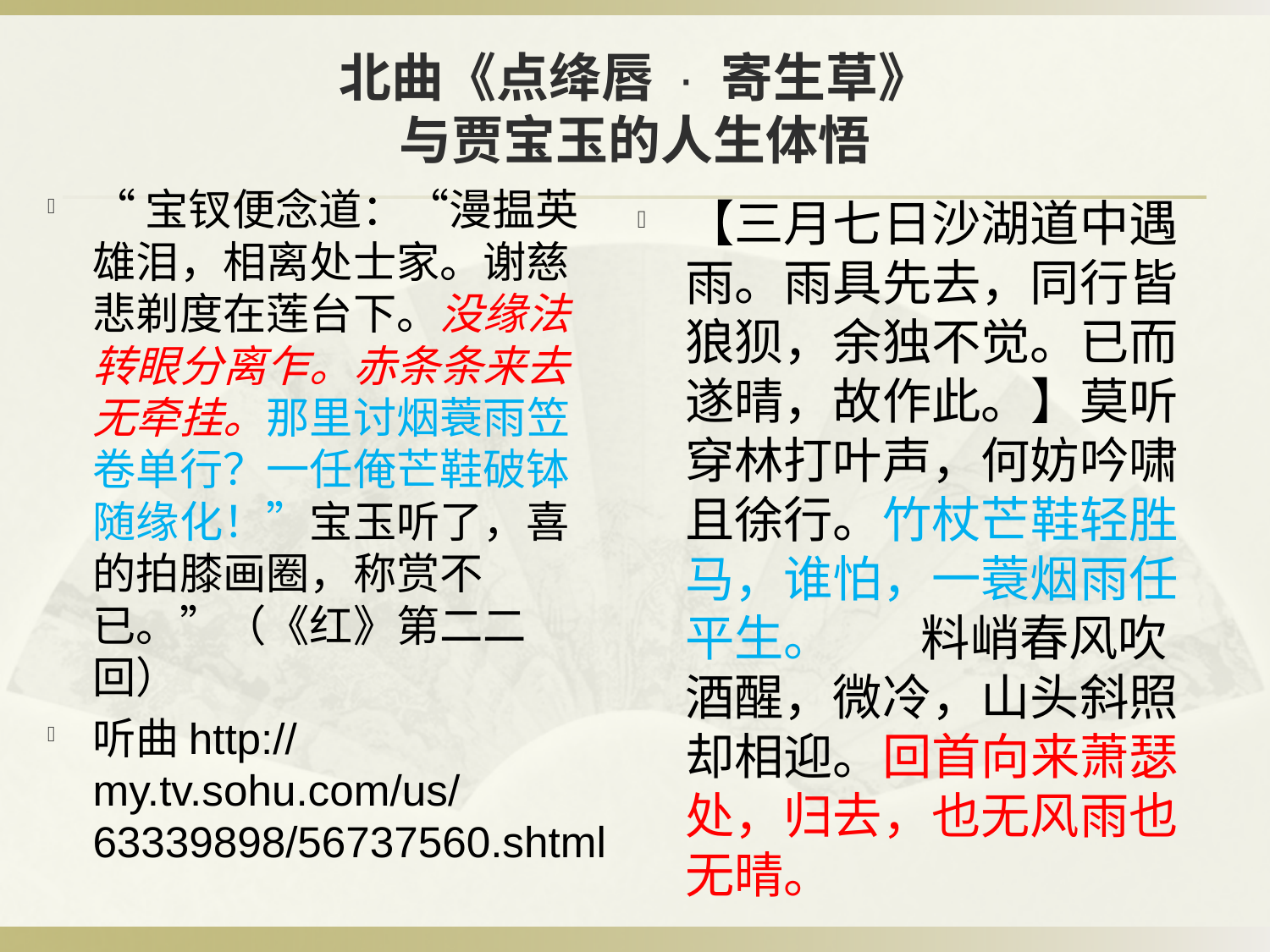

# 北曲《点绛唇 · 寄生草》 与贾宝玉的人生体悟
“宝钗便念道：“漫揾英雄泪，相离处士家。谢慈悲剃度在莲台下。没缘法转眼分离乍。赤条条来去无牵挂。那里讨烟蓑雨笠卷单行？一任俺芒鞋破钵随缘化！”宝玉听了，喜的拍膝画圈，称赏不已。”（《红》第二二回）
听曲http://my.tv.sohu.com/us/63339898/56737560.shtml
【三月七日沙湖道中遇雨。雨具先去，同行皆狼狈，余独不觉。已而遂晴，故作此。】莫听穿林打叶声，何妨吟啸且徐行。竹杖芒鞋轻胜马，谁怕，一蓑烟雨任平生。        料峭春风吹酒醒，微冷，山头斜照却相迎。回首向来萧瑟处，归去，也无风雨也无晴。